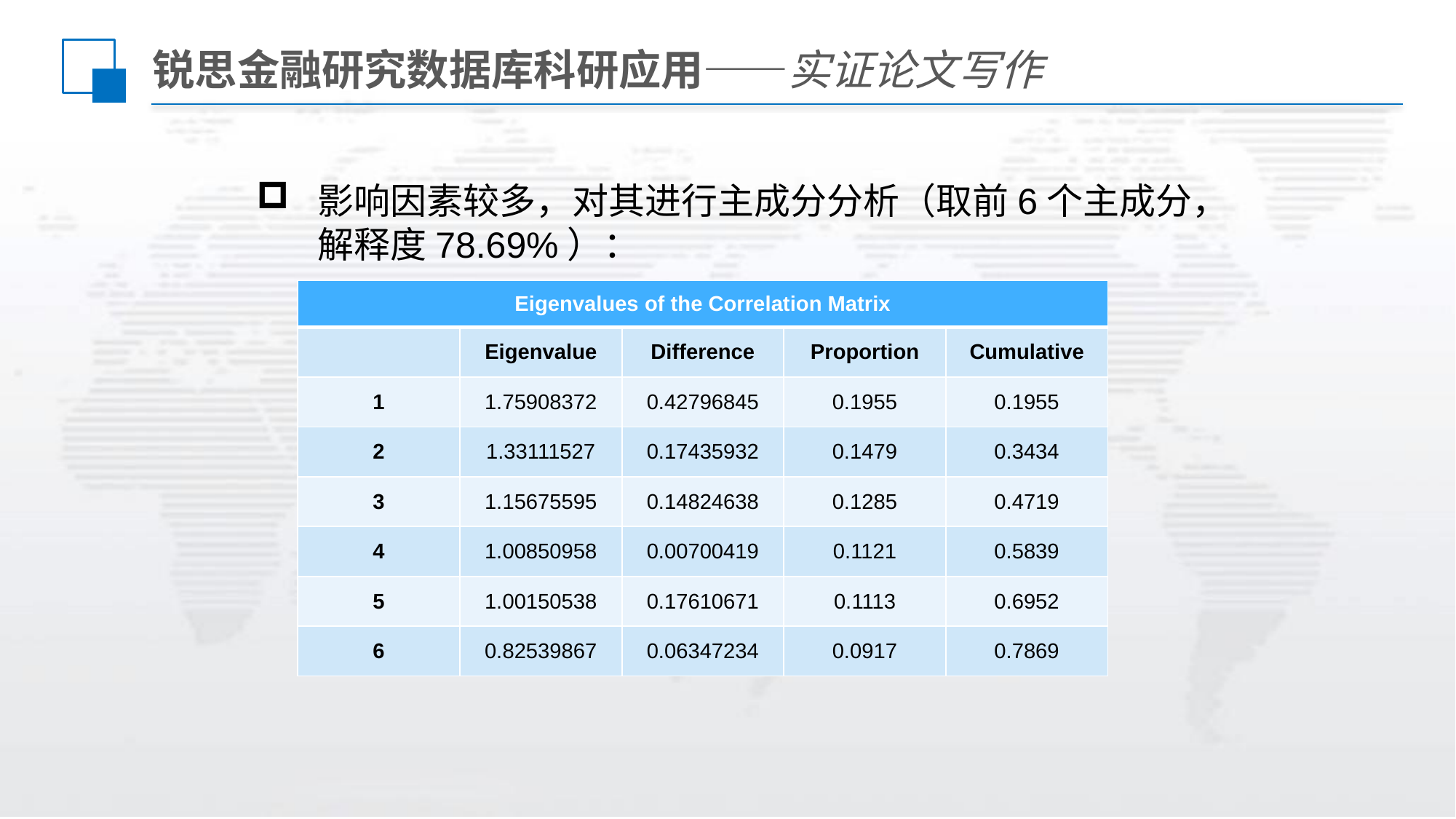

# 锐思金融研究数据库科研应用——实证论文写作
影响因素较多，对其进行主成分分析（取前6个主成分，解释度78.69%）：

| Eigenvalues of the Correlation Matrix |  |  |  |  |
| --- | --- | --- | --- | --- |
|  | Eigenvalue | Difference | Proportion | Cumulative |
| 1 | 1.75908372 | 0.42796845 | 0.1955 | 0.1955 |
| 2 | 1.33111527 | 0.17435932 | 0.1479 | 0.3434 |
| 3 | 1.15675595 | 0.14824638 | 0.1285 | 0.4719 |
| 4 | 1.00850958 | 0.00700419 | 0.1121 | 0.5839 |
| 5 | 1.00150538 | 0.17610671 | 0.1113 | 0.6952 |
| 6 | 0.82539867 | 0.06347234 | 0.0917 | 0.7869 |